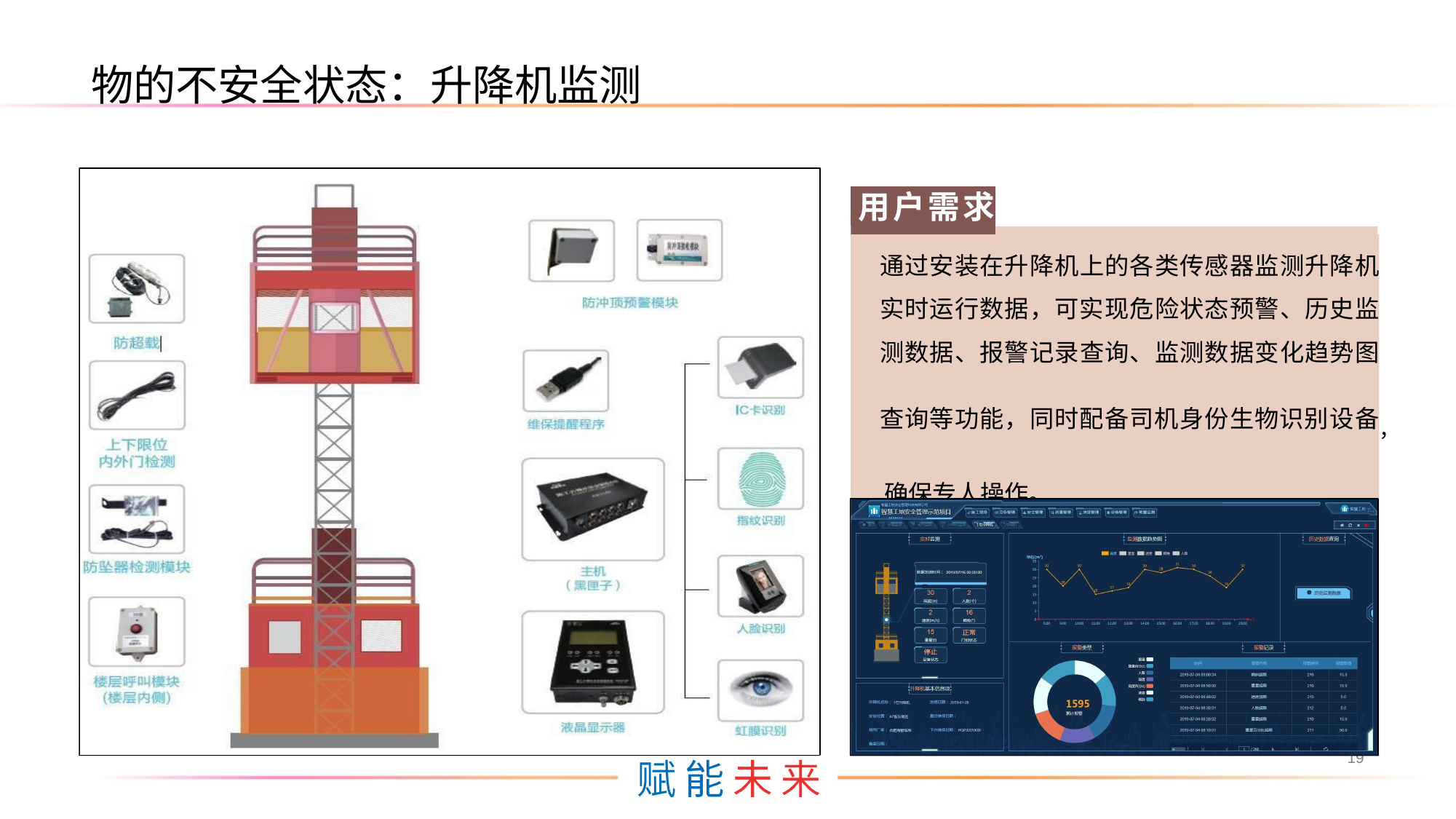

物的不安全状态：升降机监测

用户需求

通过安装在升降机上的各类传感器监测升降机 实时运行数据，可实现危险状态预警、历史监 测数据、报警记录查询、监测数据变化趋势图 查询等功能，同时配备司机身份生物识别设备， 确保专人操作。

19